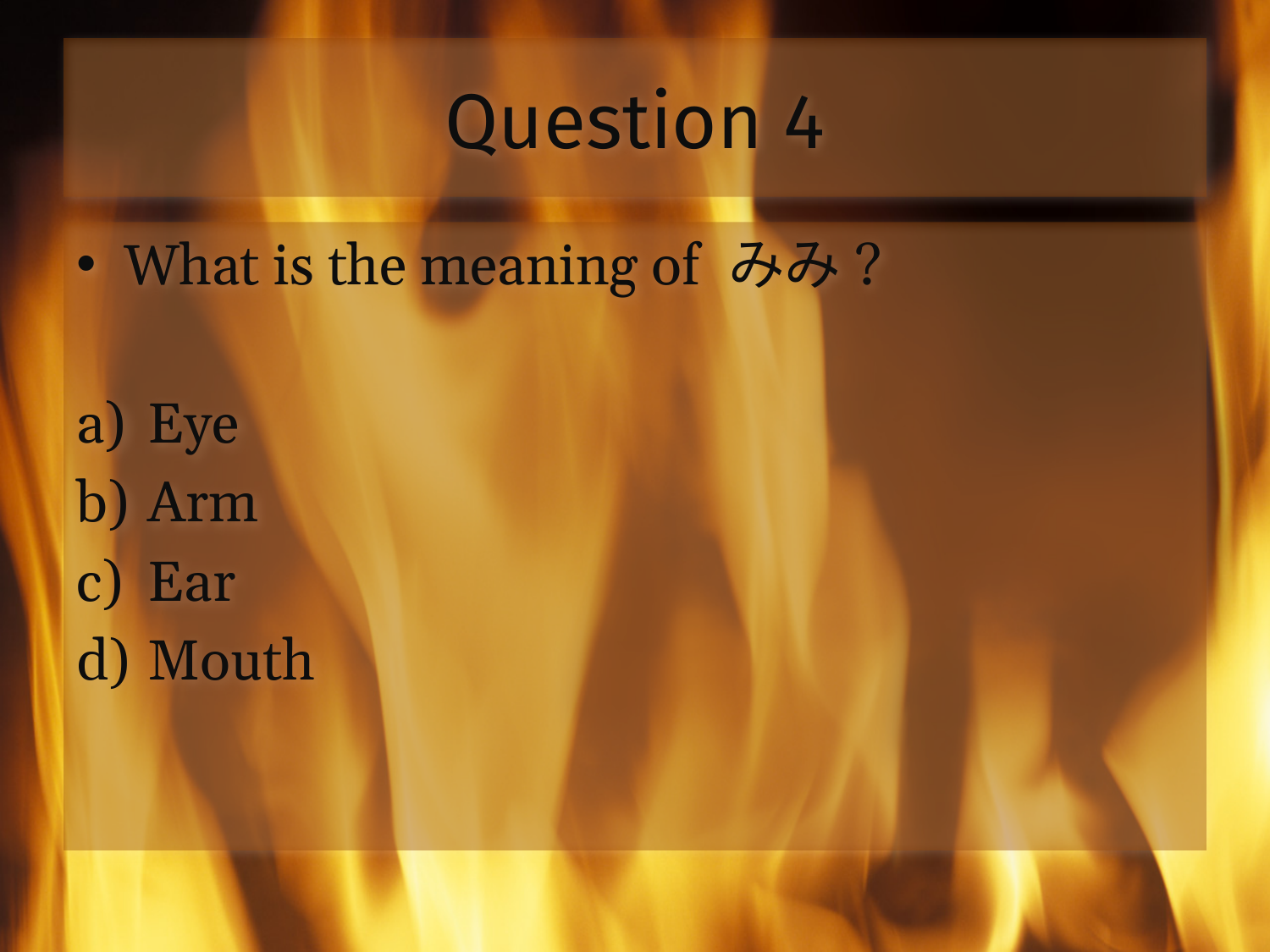

# Question 4
What is the meaning of みみ?

Eye
Arm
Ear
Mouth